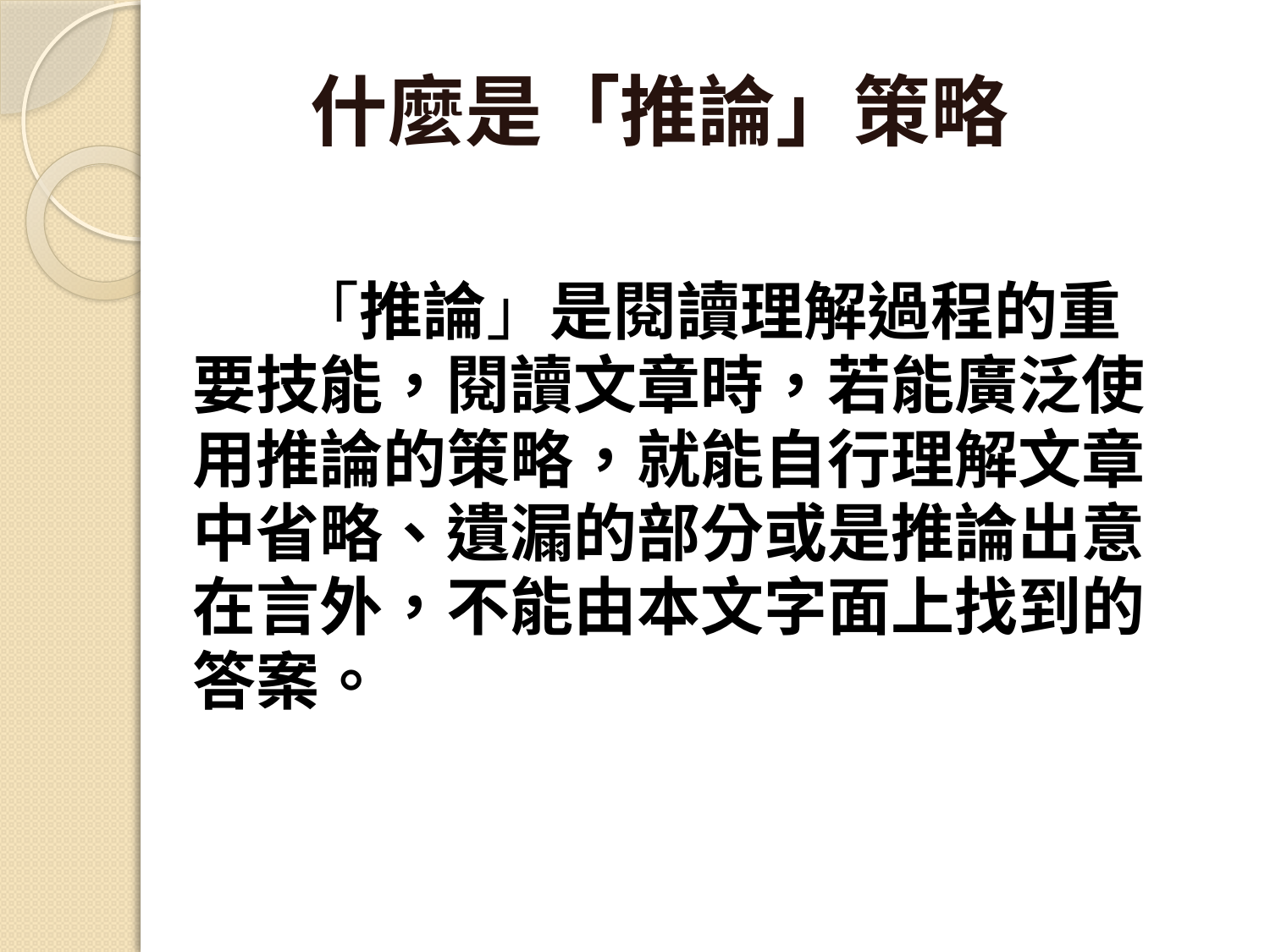

# 什麼是「推論」策略

         「推論」是閱讀理解過程的重要技能，閱讀文章時，若能廣泛使用推論的策略，就能自行理解文章中省略、遺漏的部分或是推論出意在言外，不能由本文字面上找到的答案。